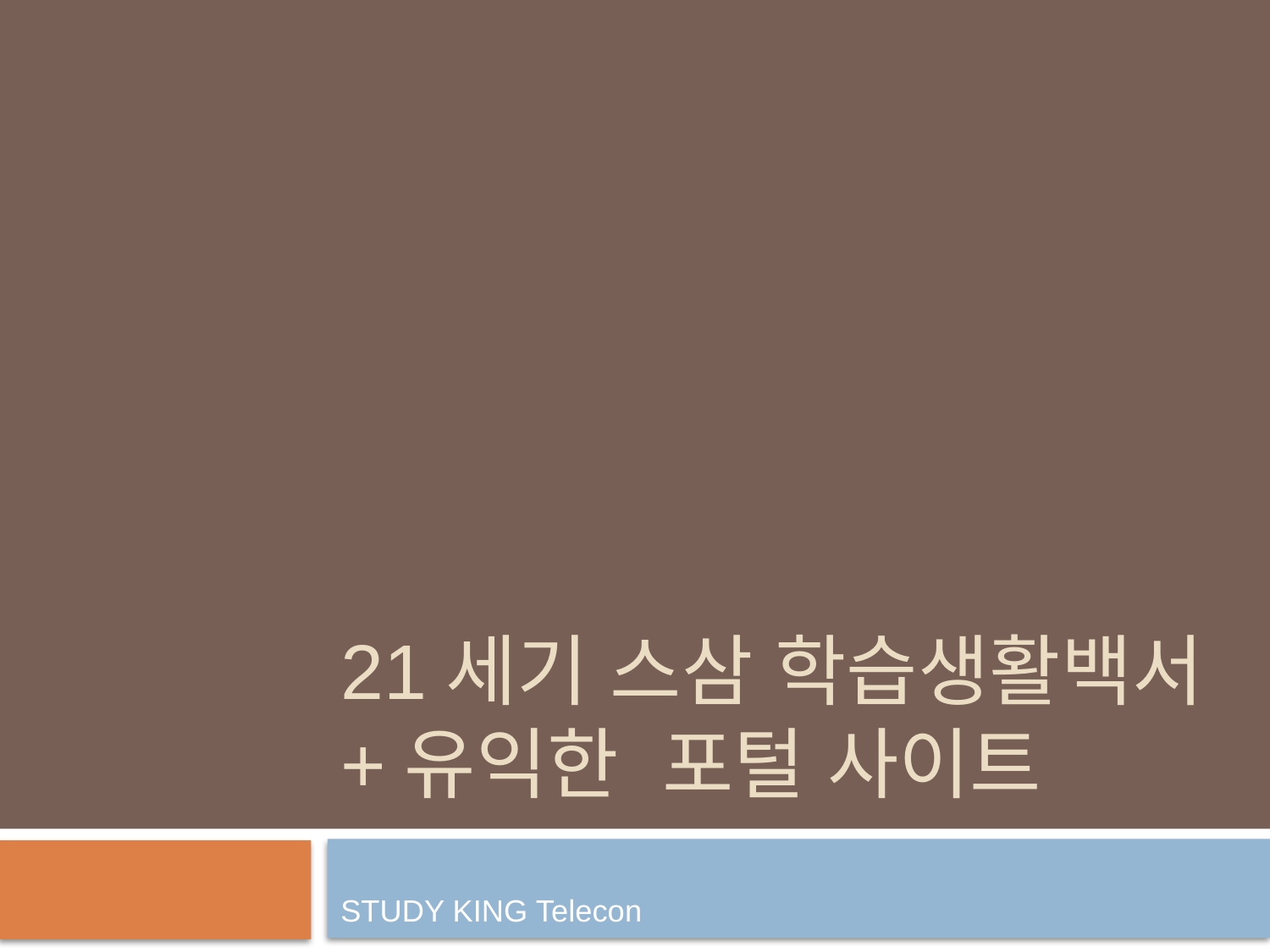

# 21세기 스삼 학습생활백서 +유익한  포털 사이트

STUDY KING Telecon